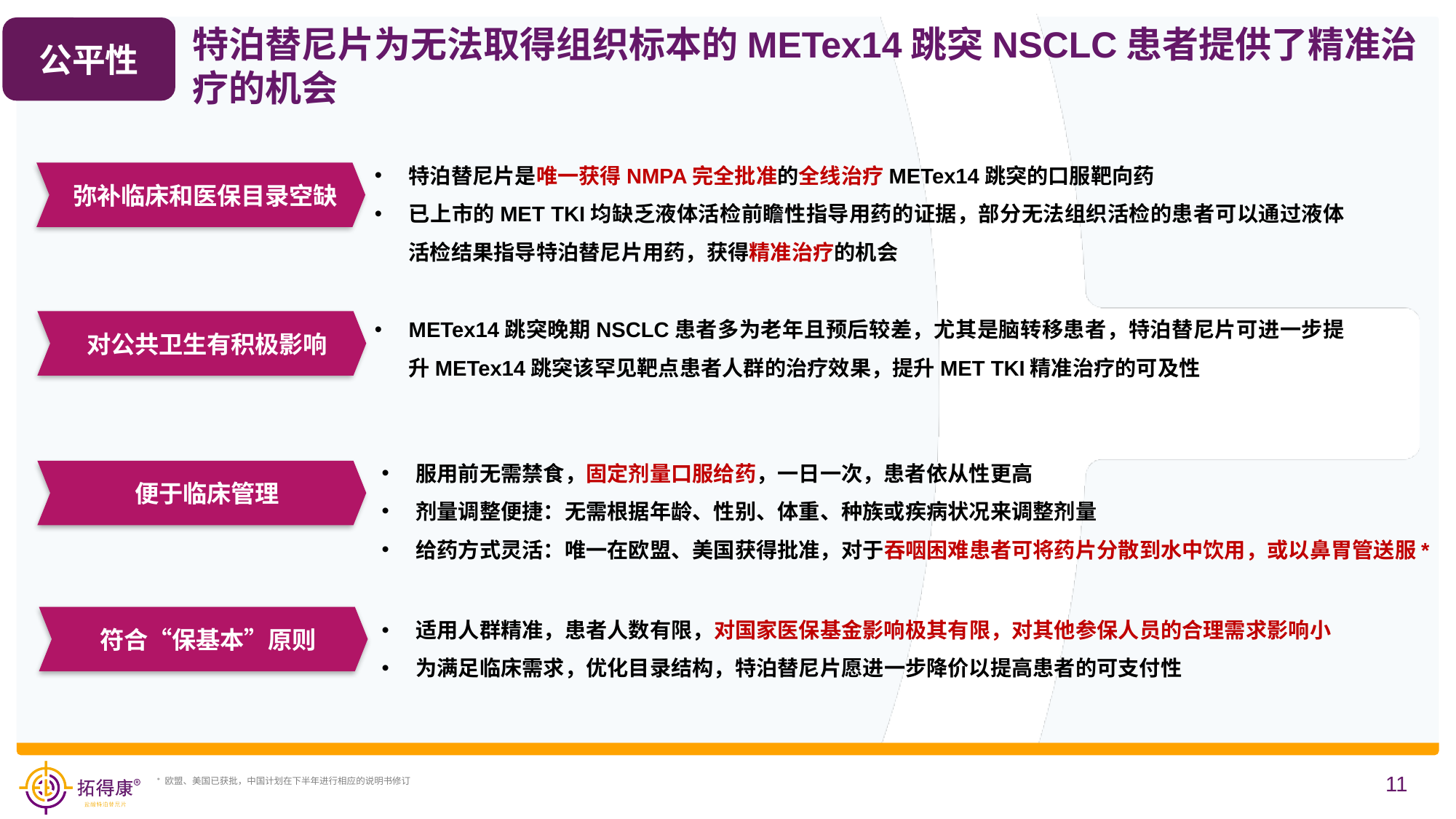

特泊替尼片为无法取得组织标本的METex14跳突NSCLC患者提供了精准治疗的机会

公平性
特泊替尼片是唯一获得NMPA完全批准的全线治疗METex14跳突的口服靶向药
已上市的MET TKI均缺乏液体活检前瞻性指导用药的证据，部分无法组织活检的患者可以通过液体活检结果指导特泊替尼片用药，获得精准治疗的机会
弥补临床和医保目录空缺
METex14跳突晚期NSCLC患者多为老年且预后较差，尤其是脑转移患者，特泊替尼片可进一步提升METex14跳突该罕见靶点患者人群的治疗效果，提升MET TKI精准治疗的可及性
对公共卫生有积极影响
服用前无需禁食，固定剂量口服给药，一日一次，患者依从性更高
剂量调整便捷：无需根据年龄、性别、体重、种族或疾病状况来调整剂量
给药方式灵活：唯一在欧盟、美国获得批准，对于吞咽困难患者可将药片分散到水中饮用，或以鼻胃管送服*
便于临床管理
适用人群精准，患者人数有限，对国家医保基金影响极其有限，对其他参保人员的合理需求影响小
为满足临床需求，优化目录结构，特泊替尼片愿进一步降价以提高患者的可支付性
符合“保基本”原则
11
* 欧盟、美国已获批，中国计划在下半年进行相应的说明书修订